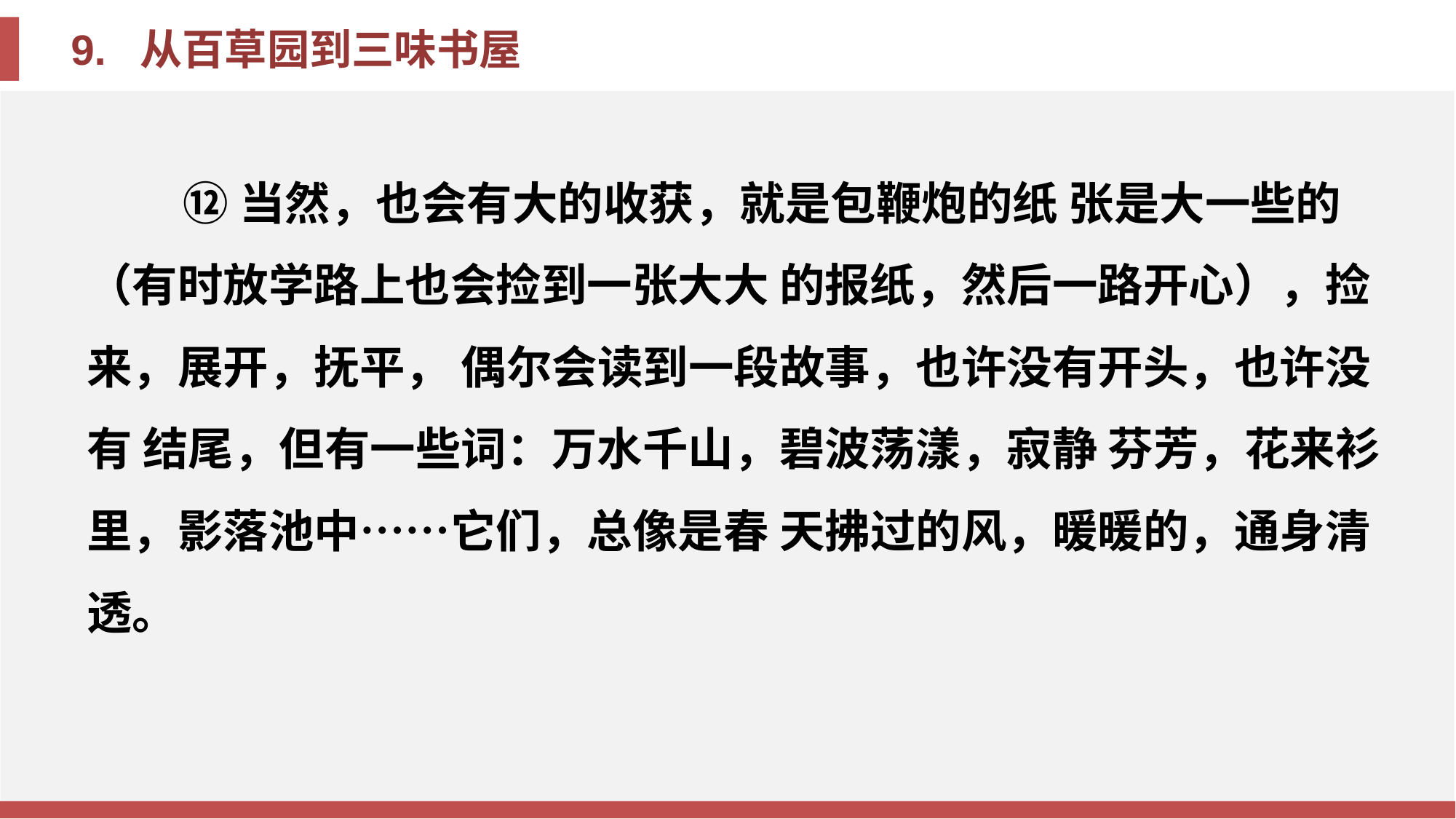

⑫当然，也会有大的收获，就是包鞭炮的纸 张是大一些的（有时放学路上也会捡到一张大大 的报纸，然后一路开心），捡来，展开，抚平， 偶尔会读到一段故事，也许没有开头，也许没有 结尾，但有一些词：万水千山，碧波荡漾，寂静 芬芳，花来衫里，影落池中⋯⋯它们，总像是春 天拂过的风，暖暖的，通身清透。